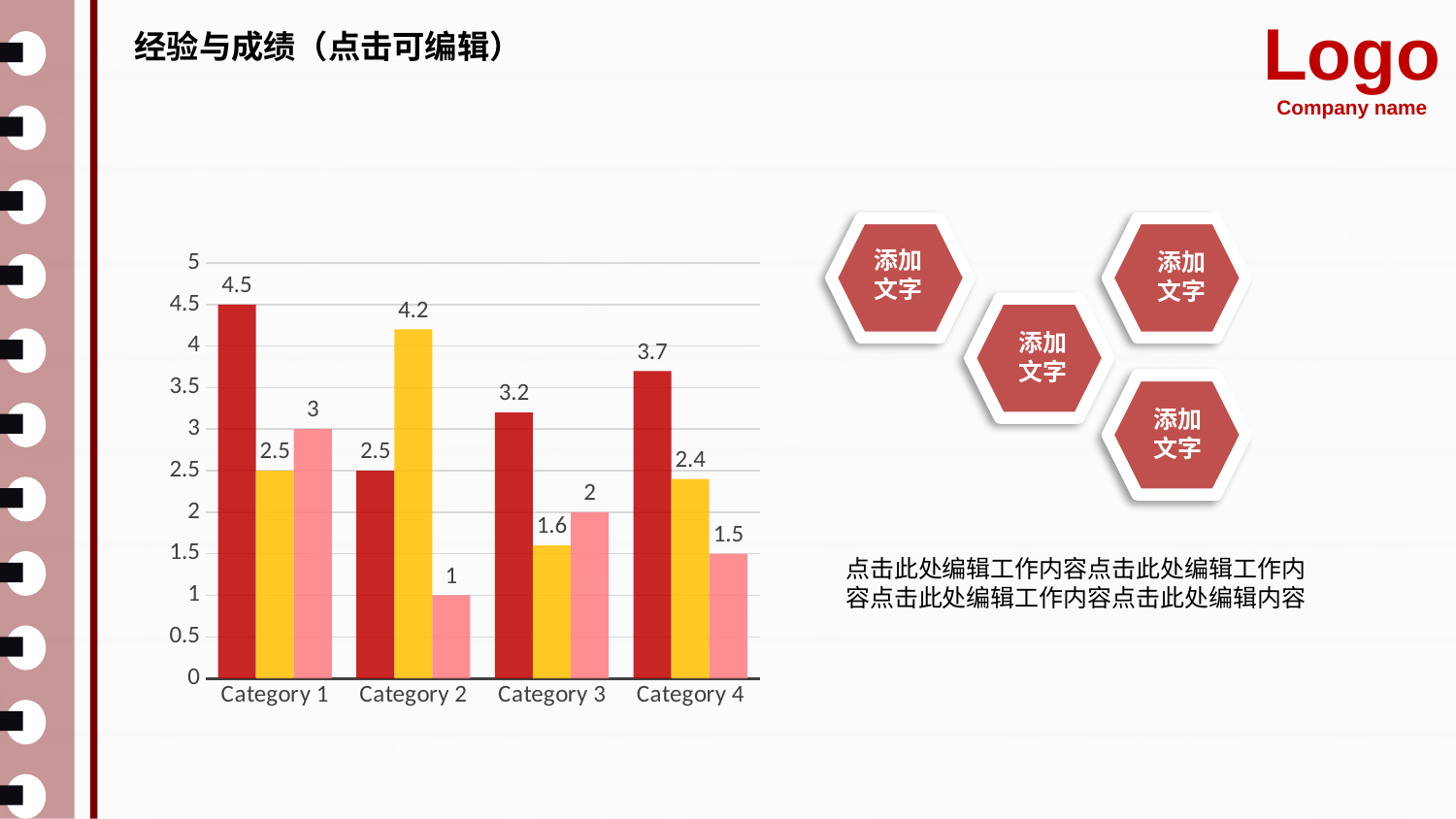

Logo
Company name
经验与成绩（点击可编辑）

添加
文字

添加
文字

### Chart

| Category | Series 1 | Series 2 | Series 3 |
|---|---|---|---|
| Category 1 | 4.5 | 2.5 | 3.0 |
| Category 2 | 2.5 | 4.2 | 1.0 |
| Category 3 | 3.2 | 1.6 | 2.0 |
| Category 4 | 3.7 | 2.4 | 1.5 |

添加
文字

添加
文字

点击此处编辑工作内容点击此处编辑工作内容点击此处编辑工作内容点击此处编辑内容